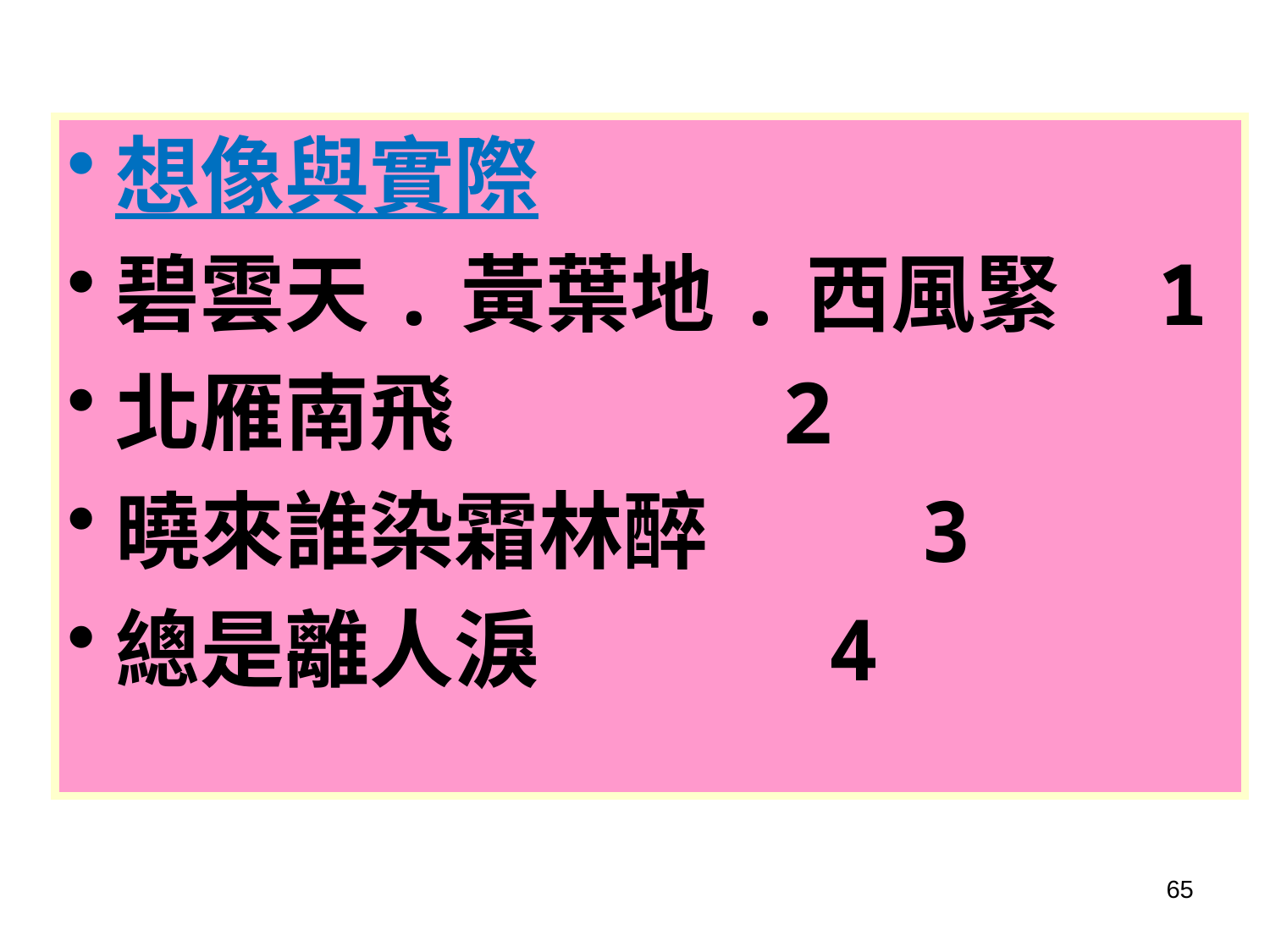

想像與實際
碧雲天.黃葉地.西風緊    1
北雁南飛                2
曉來誰染霜林醉          3
總是離人淚              4
65